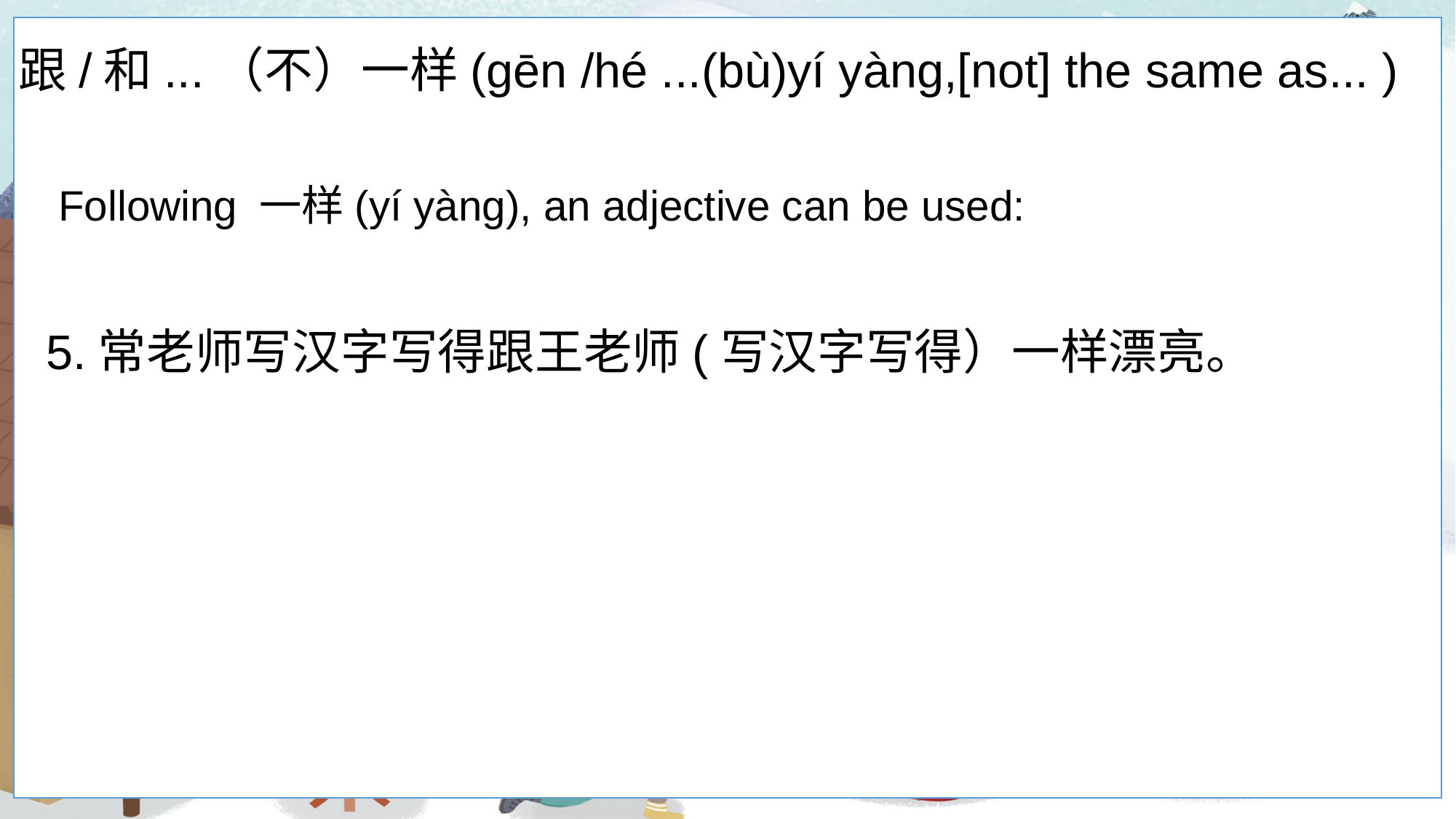

跟/和...（不）一样(gēn /hé ...(bù)yí yàng,[not] the same as... )
Following 一样(yí yàng), an adjective can be used:
5.常老师写汉字写得跟王老师(写汉字写得）一样漂亮。